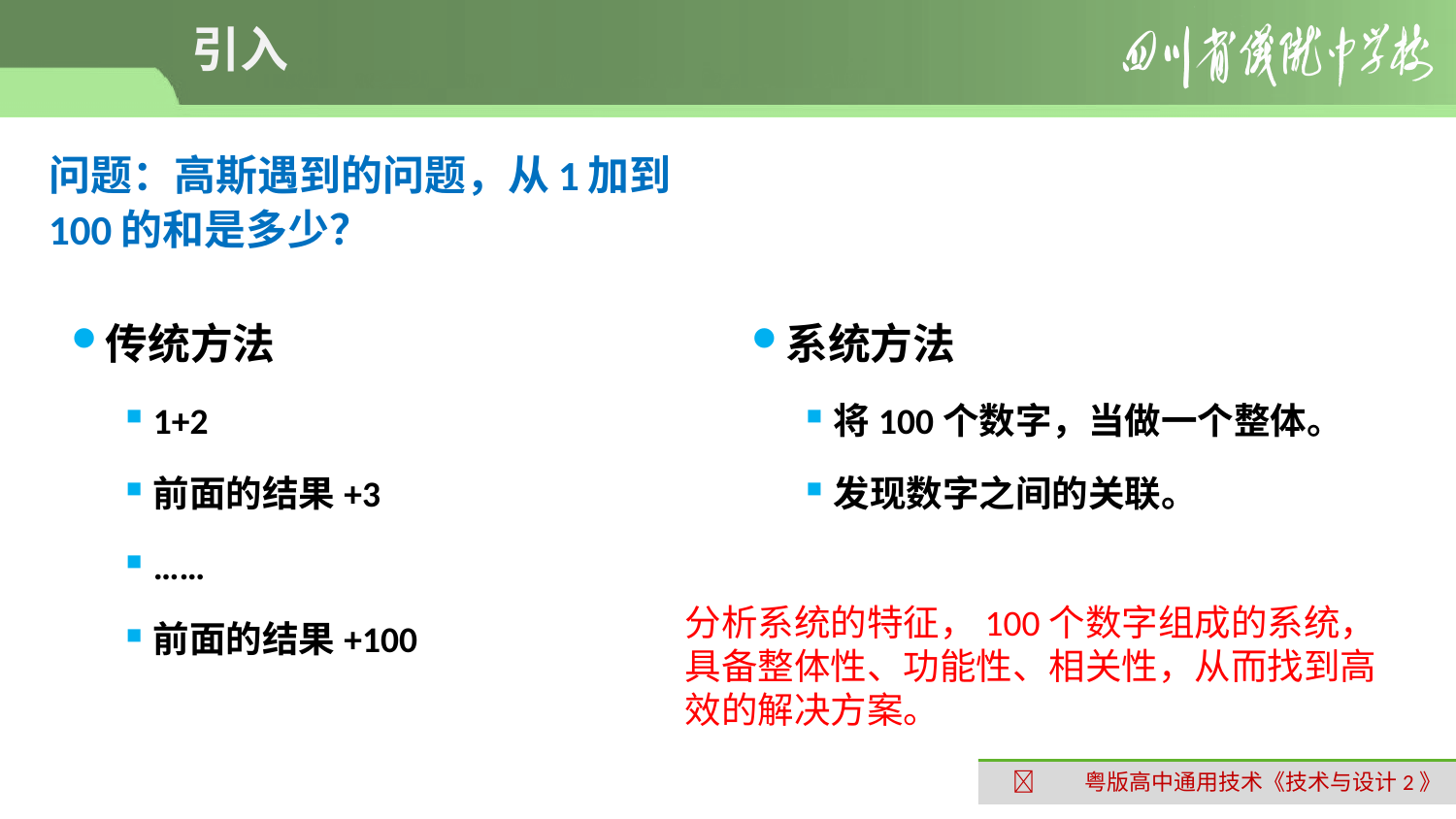

# 引入
问题：高斯遇到的问题，从1加到100的和是多少？

传统方法
1+2
前面的结果+3
……
前面的结果+100

系统方法
将100个数字，当做一个整体。
发现数字之间的关联。

分析系统的特征，100个数字组成的系统，具备整体性、功能性、相关性，从而找到高效的解决方案。